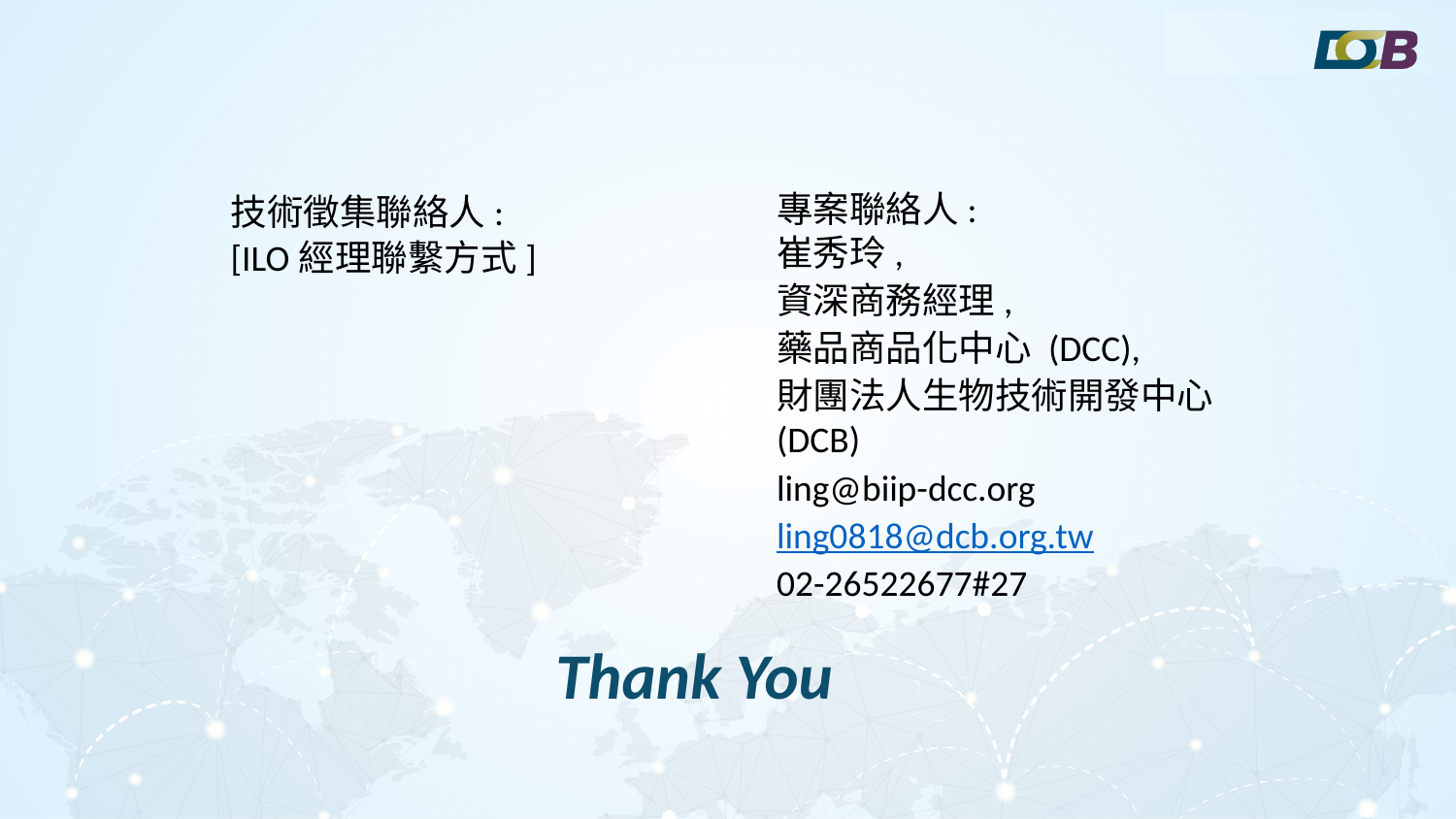

技術徵集聯絡人:
[ILO經理聯繫方式]
專案聯絡人:
崔秀玲,
資深商務經理,
藥品商品化中心 (DCC),
財團法人生物技術開發中心 (DCB)
ling@biip-dcc.org
ling0818@dcb.org.tw
02-26522677#27
Thank You